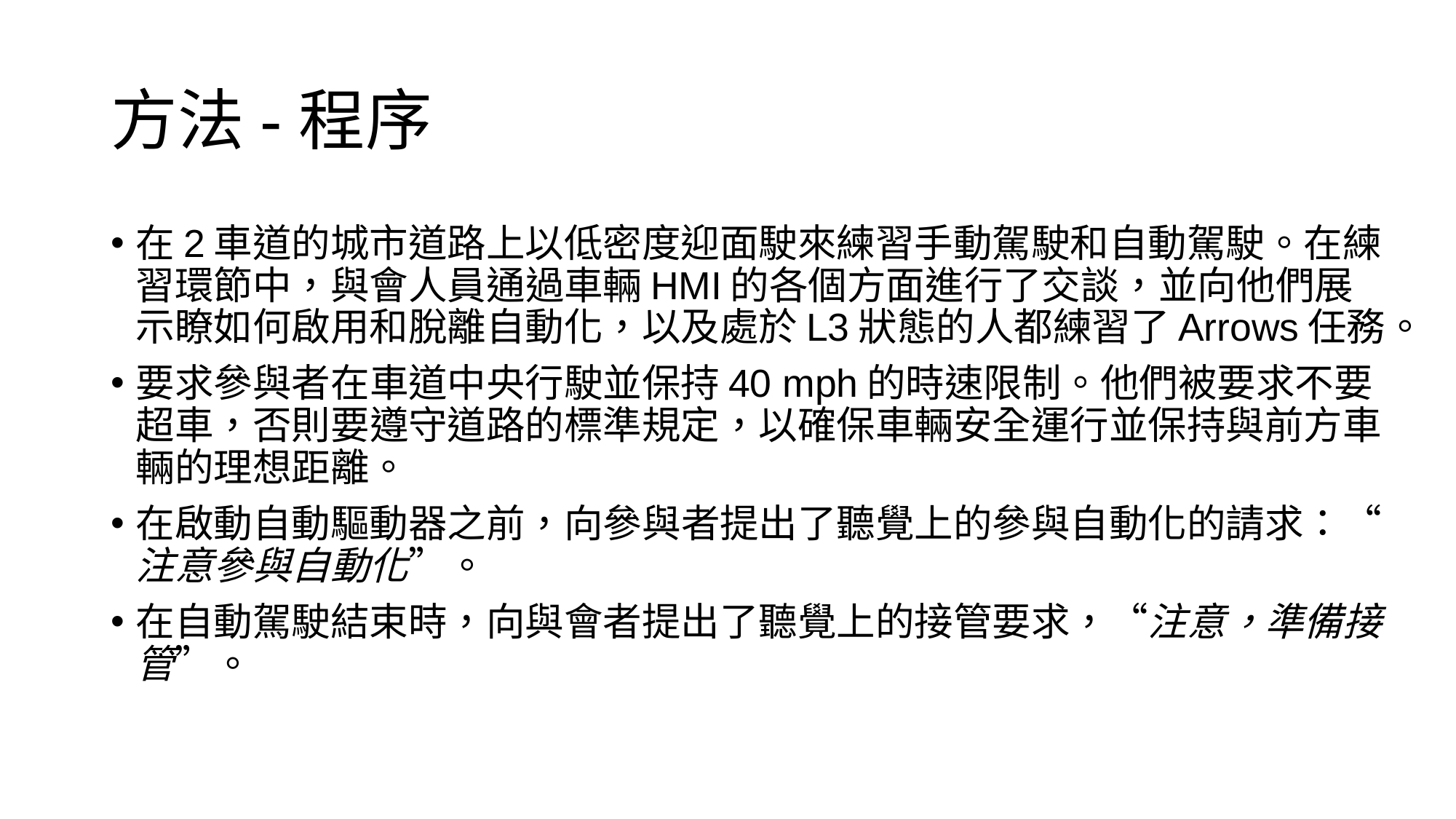

# 方法-程序
在2車道的城市道路上以低密度迎面駛來練習手動駕駛和自動駕駛。在練習環節中，與會人員通過車輛HMI的各個方面進行了交談，並向他們展示瞭如何啟用和脫離自動化，以及處於L3狀態的人都練習了Arrows任務。
要求參與者在車道中央行駛並保持40 mph的時速限制。他們被要求不要超車，否則要遵守道路的標準規定，以確保車輛安全運行並保持與前方車輛的理想距離。
在啟動自動驅動器之前，向參與者提出了聽覺上的參與自動化的請求：“注意參與自動化”。
在自動駕駛結束時，向與會者提出了聽覺上的接管要求，“注意，準備接管”。